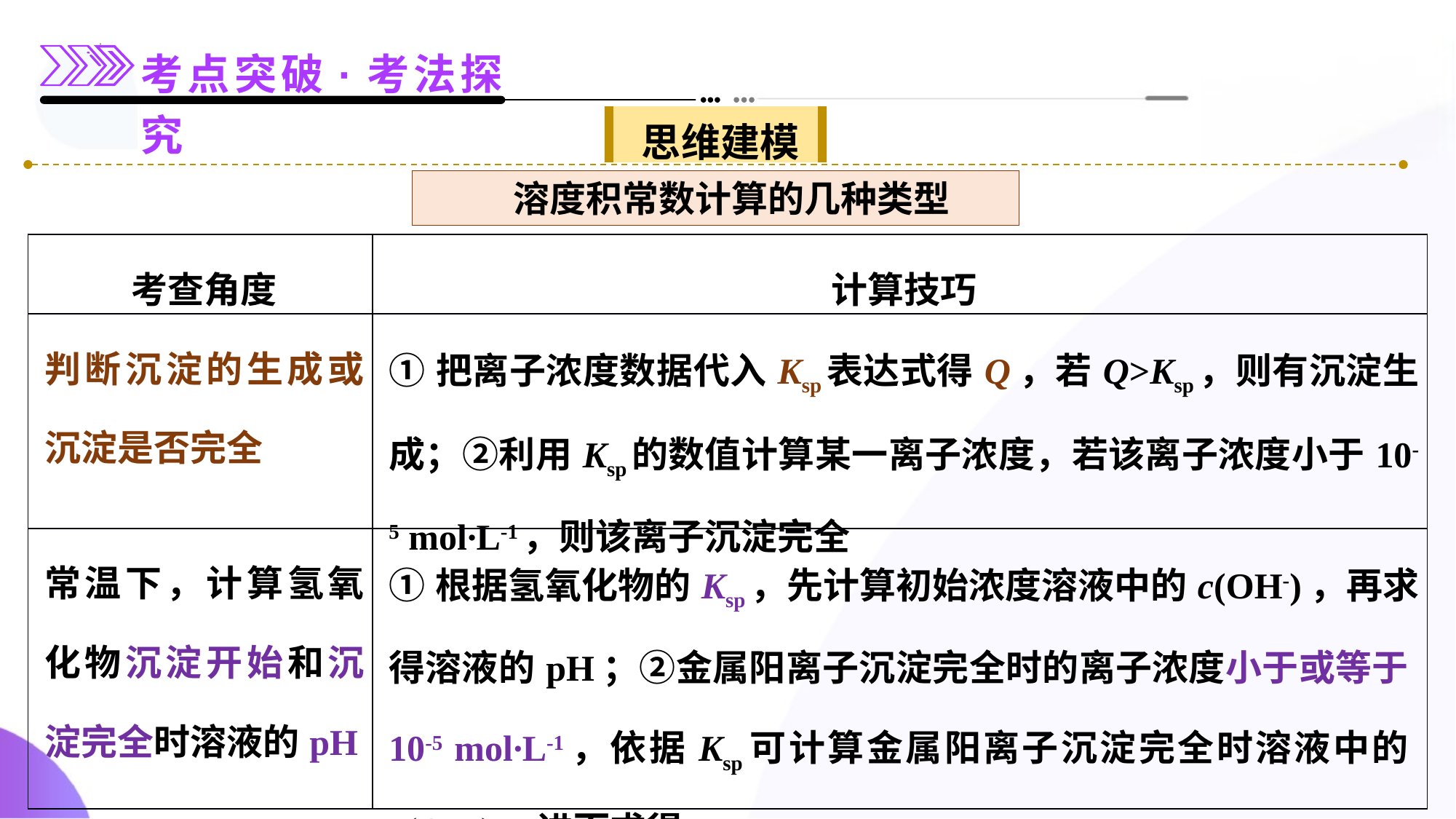

思维建模
溶度积常数计算的几种类型
| 考查角度 | 计算技巧 |
| --- | --- |
| 判断沉淀的生成或沉淀是否完全 | ①把离子浓度数据代入Ksp表达式得Q，若Q>Ksp，则有沉淀生成；②利用Ksp的数值计算某一离子浓度，若该离子浓度小于10-5 mol·L-1，则该离子沉淀完全 |
| 常温下，计算氢氧化物沉淀开始和沉淀完全时溶液的pH | ①根据氢氧化物的Ksp，先计算初始浓度溶液中的c(OH-)，再求得溶液的pH；②金属阳离子沉淀完全时的离子浓度小于或等于10-5 mol·L-1，依据Ksp可计算金属阳离子沉淀完全时溶液中的c(OH-)，进而求得pH |